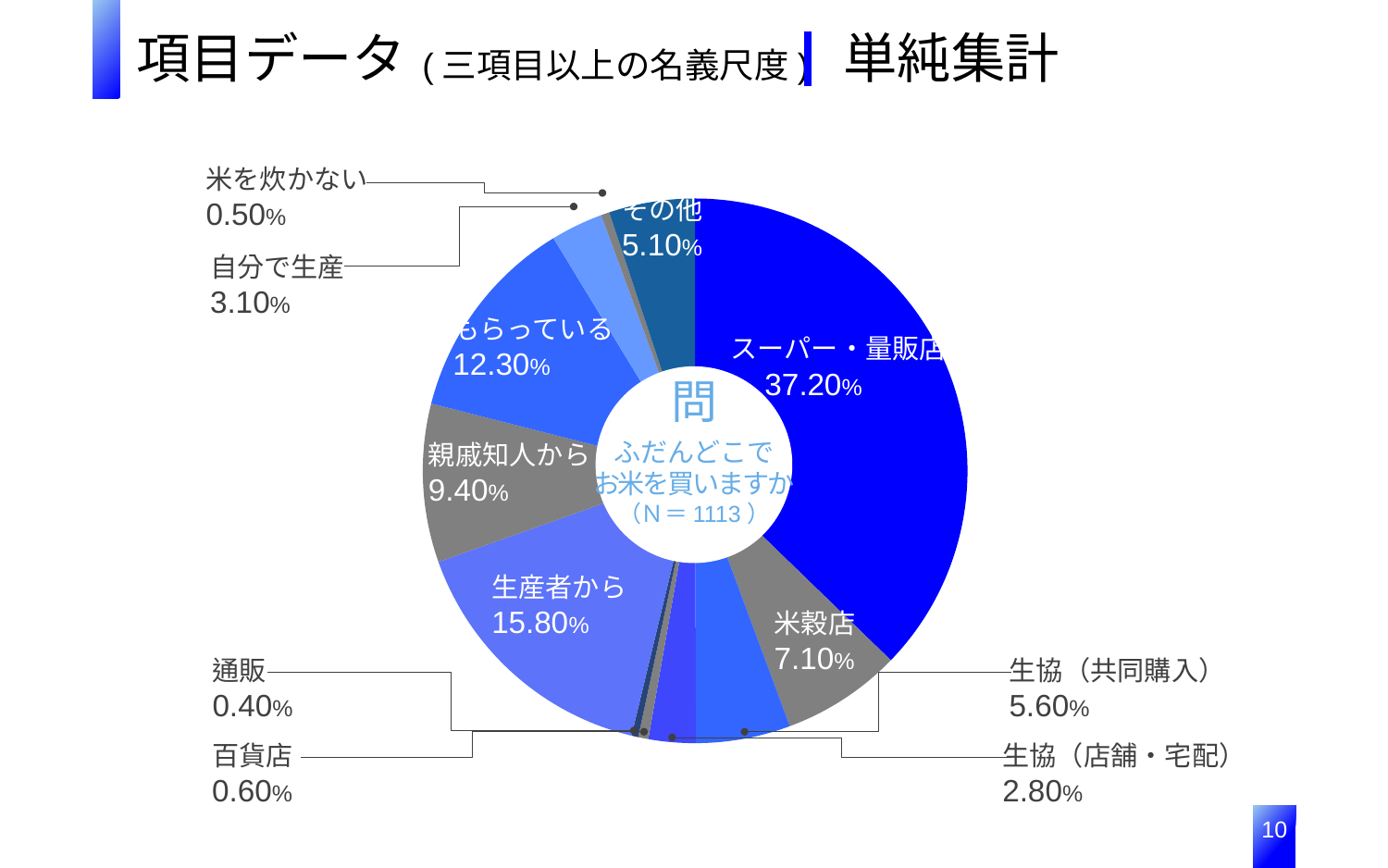

項目データ (三項目以上の名義尺度)
単純集計

### Chart:

| Category |  |
|---|---|
| スーパー・量販店 | 0.372 |
| 米穀店 | 0.071 |
| 生協（共同購入） | 0.056 |
| 生協（店舗、宅配） | 0.028 |
| 百貨店 | 0.006 |
| 通販 | 0.004 |
| 生産者から | 0.158 |
| 親戚知人から | 0.094 |
| もらっている | 0.123 |
| 自分で生産 | 0.031 |
| 米を炊かない | 0.005 |
| その他 | 0.051 |
米を炊かない
0.50%
その他
5.10%
自分で生産
3.10%
もらっている
12.30%
スーパー・量販店
    37.20%
問

ふだんどこで
お米を買いますか
（Ｎ＝1113）

親戚知人から
9.40%
生産者から
15.80%
米穀店
7.10%
通販
0.40%
生協（共同購入）
5.60%
百貨店
0.60%
生協（店舗・宅配）
2.80%